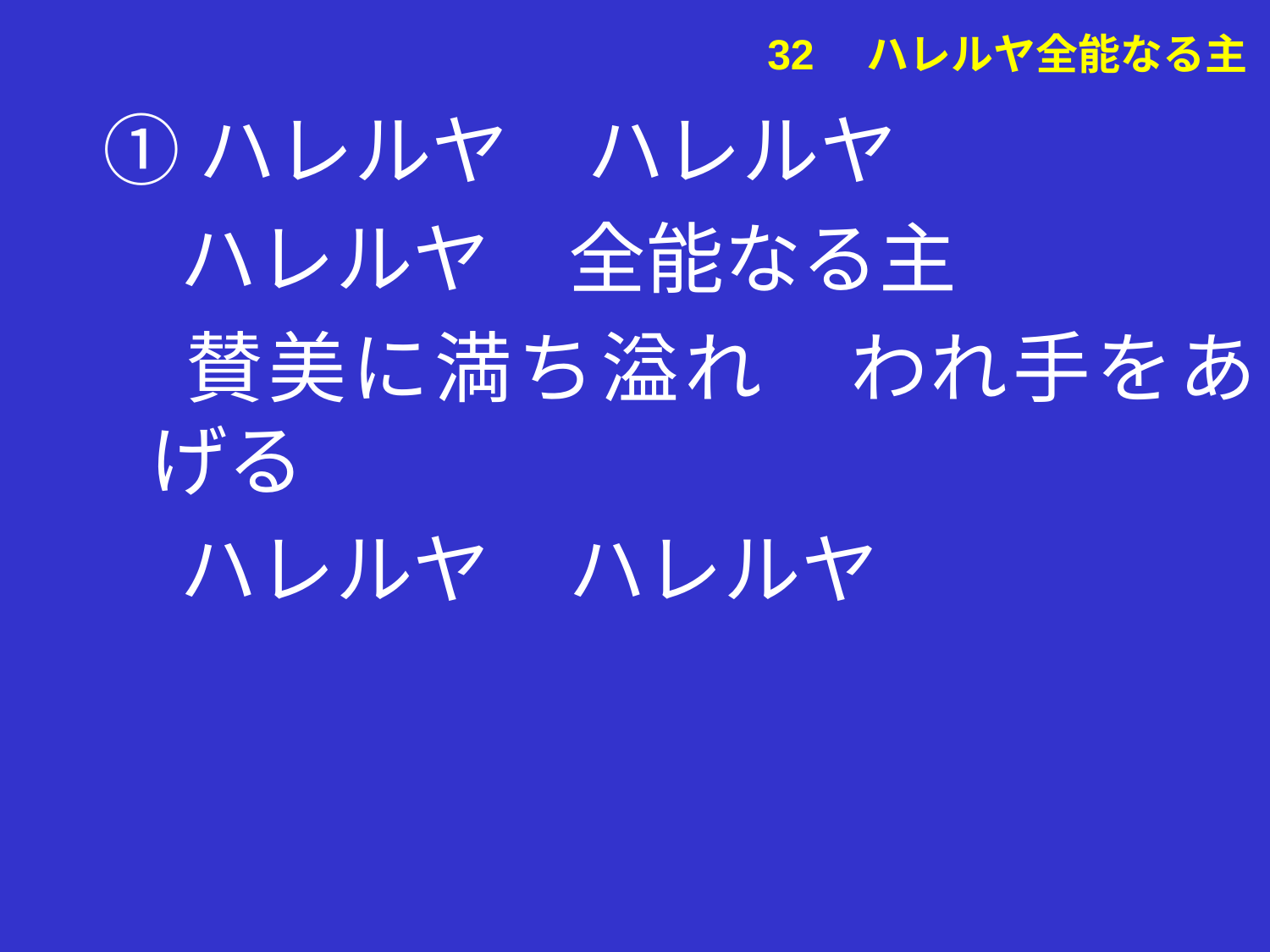

①ハレルヤ　ハレルヤ
　ハレルヤ　全能なる主
　賛美に満ち溢れ　われ手をあげる
　ハレルヤ　ハレルヤ

# 32　ハレルヤ全能なる主